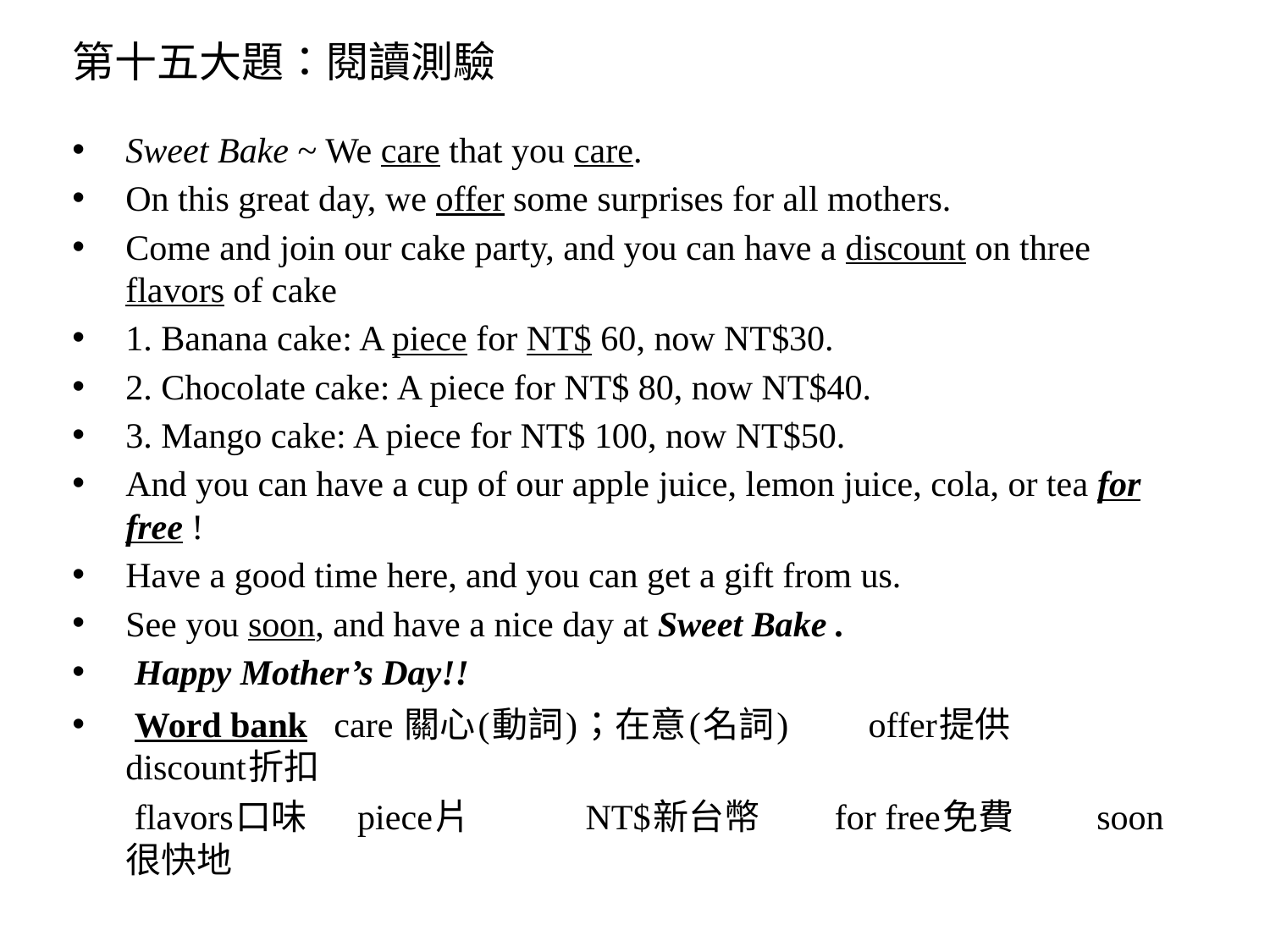

# 第十五大題：閱讀測驗

Sweet Bake ~ We care that you care.
On this great day, we offer some surprises for all mothers.
Come and join our cake party, and you can have a discount on three flavors of cake
1. Banana cake: A piece for NT$ 60, now NT$30.
2. Chocolate cake: A piece for NT$ 80, now NT$40.
3. Mango cake: A piece for NT$ 100, now NT$50.
And you can have a cup of our apple juice, lemon juice, cola, or tea for free !
Have a good time here, and you can get a gift from us.
See you soon, and have a nice day at Sweet Bake .
 Happy Mother’s Day!!
 Word bank   care 關心(動詞)；在意(名詞)         offer提供              discount折扣
       flavors口味      piece片              NT$新台幣         for free免費          soon很快地